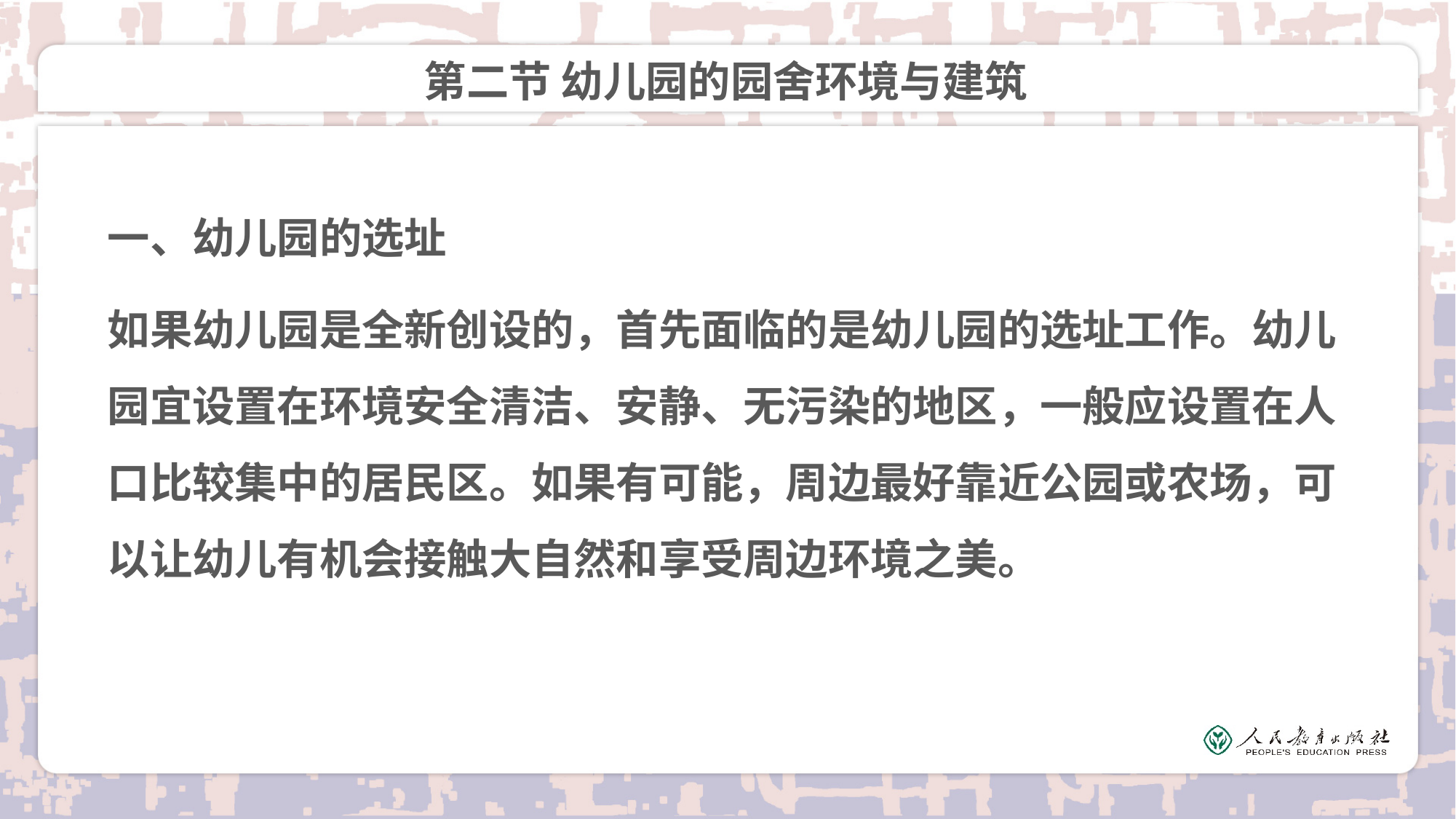

# 第二节 幼儿园的园舍环境与建筑
一、幼儿园的选址
如果幼儿园是全新创设的，首先面临的是幼儿园的选址工作。幼儿园宜设置在环境安全清洁、安静、无污染的地区，一般应设置在人口比较集中的居民区。如果有可能，周边最好靠近公园或农场，可以让幼儿有机会接触大自然和享受周边环境之美。